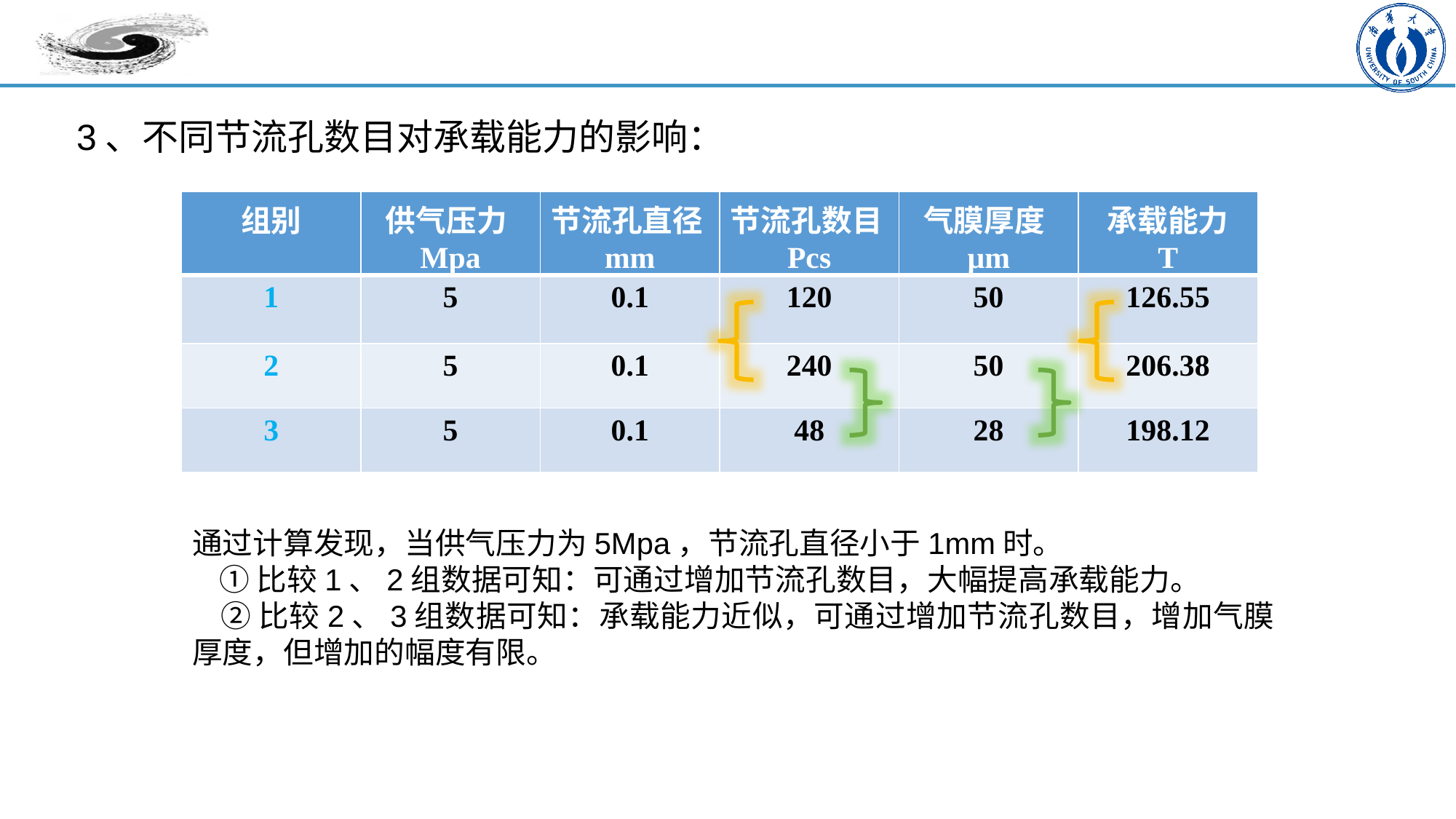

3、不同节流孔数目对承载能力的影响：
| 组别 | 供气压力Mpa | 节流孔直径mm | 节流孔数目Pcs | 气膜厚度μm | 承载能力 T |
| --- | --- | --- | --- | --- | --- |
| 1 | 5 | 0.1 | 120 | 50 | 126.55 |
| 2 | 5 | 0.1 | 240 | 50 | 206.38 |
| 3 | 5 | 0.1 | 48 | 28 | 198.12 |

通过计算发现，当供气压力为5Mpa，节流孔直径小于1mm时。
    ①比较1、2组数据可知：可通过增加节流孔数目，大幅提高承载能力。
    ②比较2、3组数据可知：承载能力近似，可通过增加节流孔数目，增加气膜厚度，但增加的幅度有限。